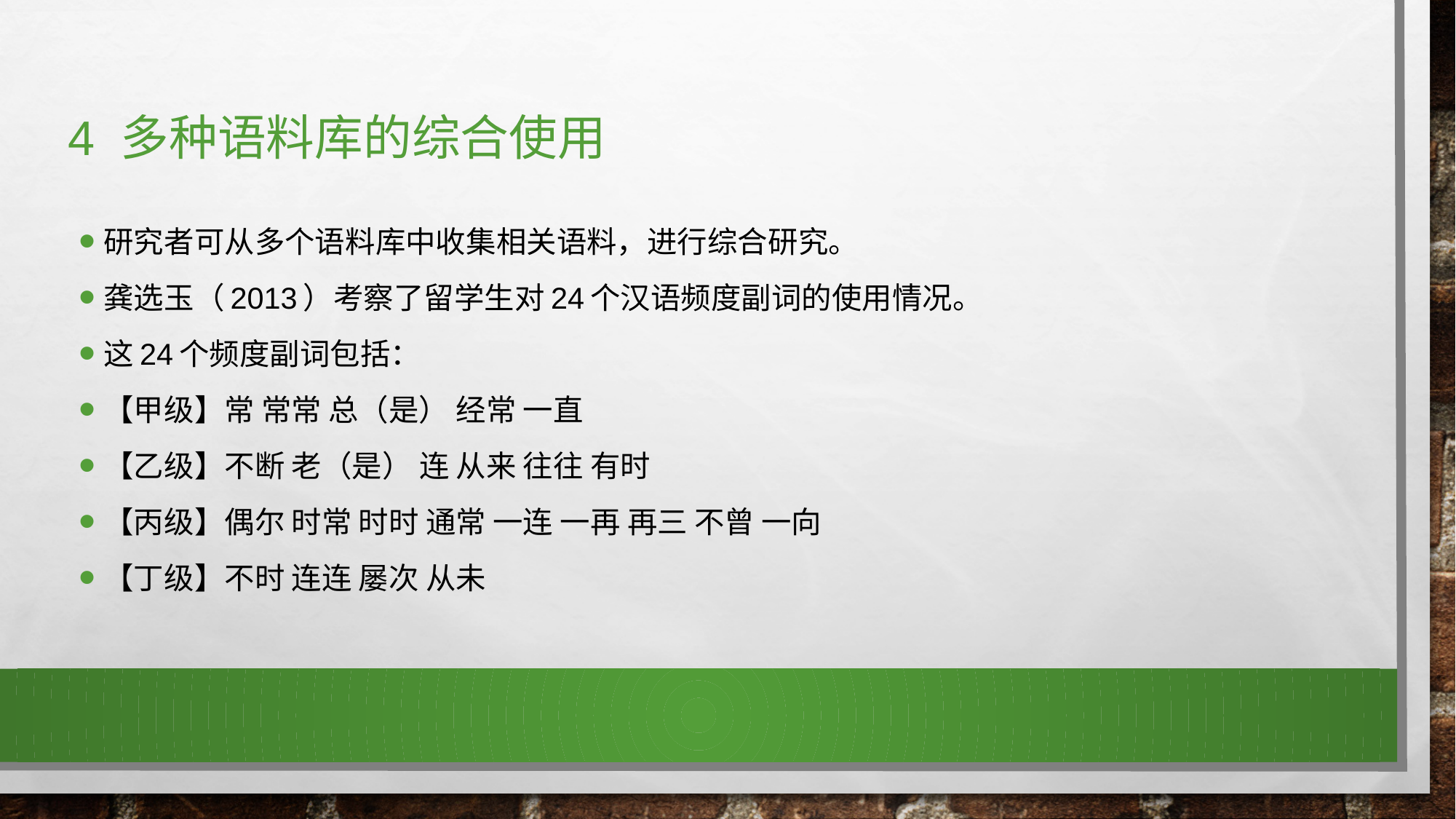

# 4 多种语料库的综合使用
研究者可从多个语料库中收集相关语料，进行综合研究。
龚选玉（2013）考察了留学生对24个汉语频度副词的使用情况。
这24个频度副词包括：
【甲级】常 常常 总（是） 经常 一直
【乙级】不断 老（是） 连 从来 往往 有时
【丙级】偶尔 时常 时时 通常 一连 一再 再三 不曾 一向
【丁级】不时 连连 屡次 从未